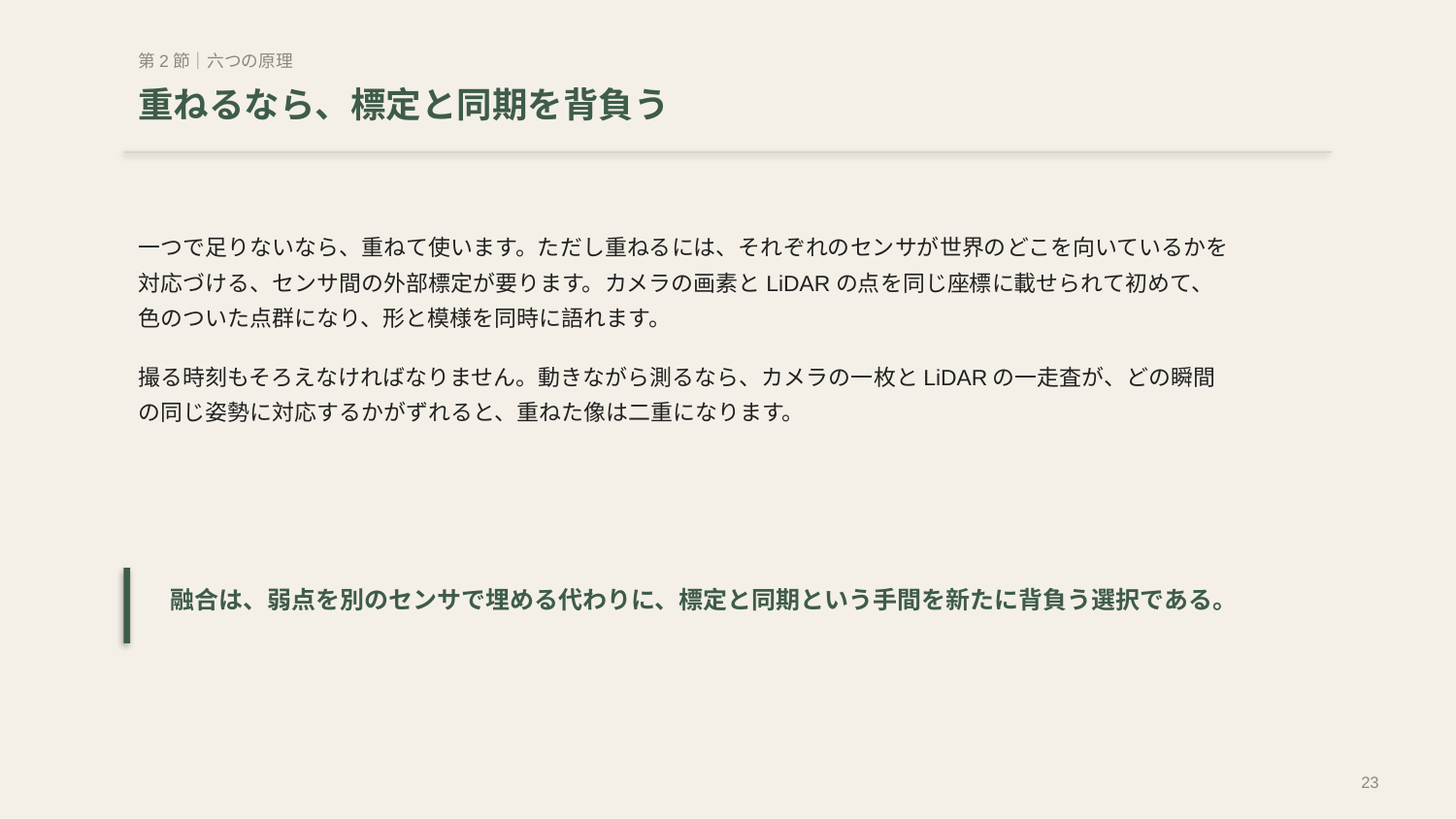

第2節｜六つの原理
重ねるなら、標定と同期を背負う

一つで足りないなら、重ねて使います。ただし重ねるには、それぞれのセンサが世界のどこを向いているかを対応づける、センサ間の外部標定が要ります。カメラの画素とLiDARの点を同じ座標に載せられて初めて、色のついた点群になり、形と模様を同時に語れます。
撮る時刻もそろえなければなりません。動きながら測るなら、カメラの一枚とLiDARの一走査が、どの瞬間の同じ姿勢に対応するかがずれると、重ねた像は二重になります。

融合は、弱点を別のセンサで埋める代わりに、標定と同期という手間を新たに背負う選択である。
23